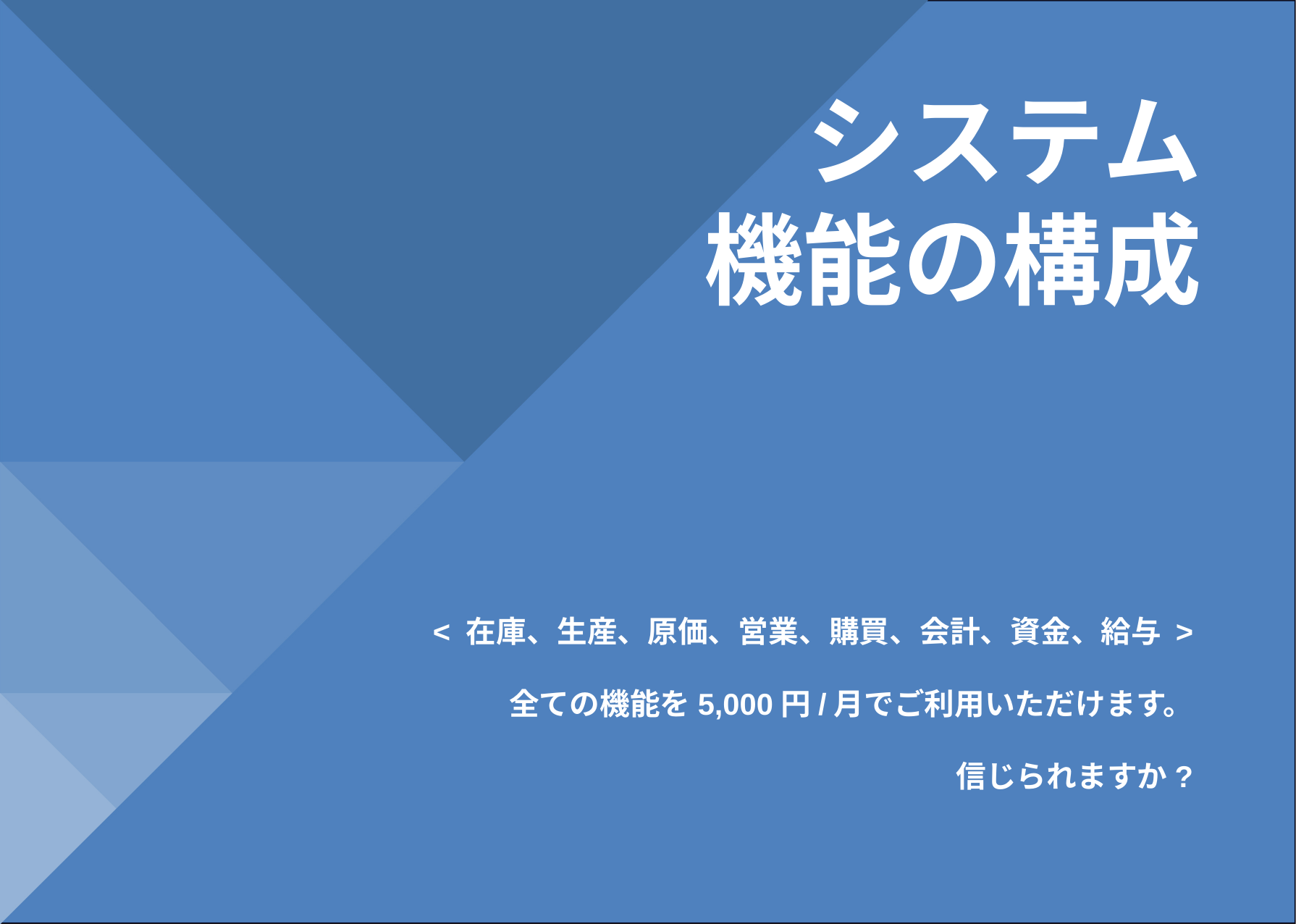

システム
機能の構成
< 在庫、生産、原価、営業、購買、会計、資金、給与 >

全ての機能を5,000円/月でご利用いただけます。

信じられますか?